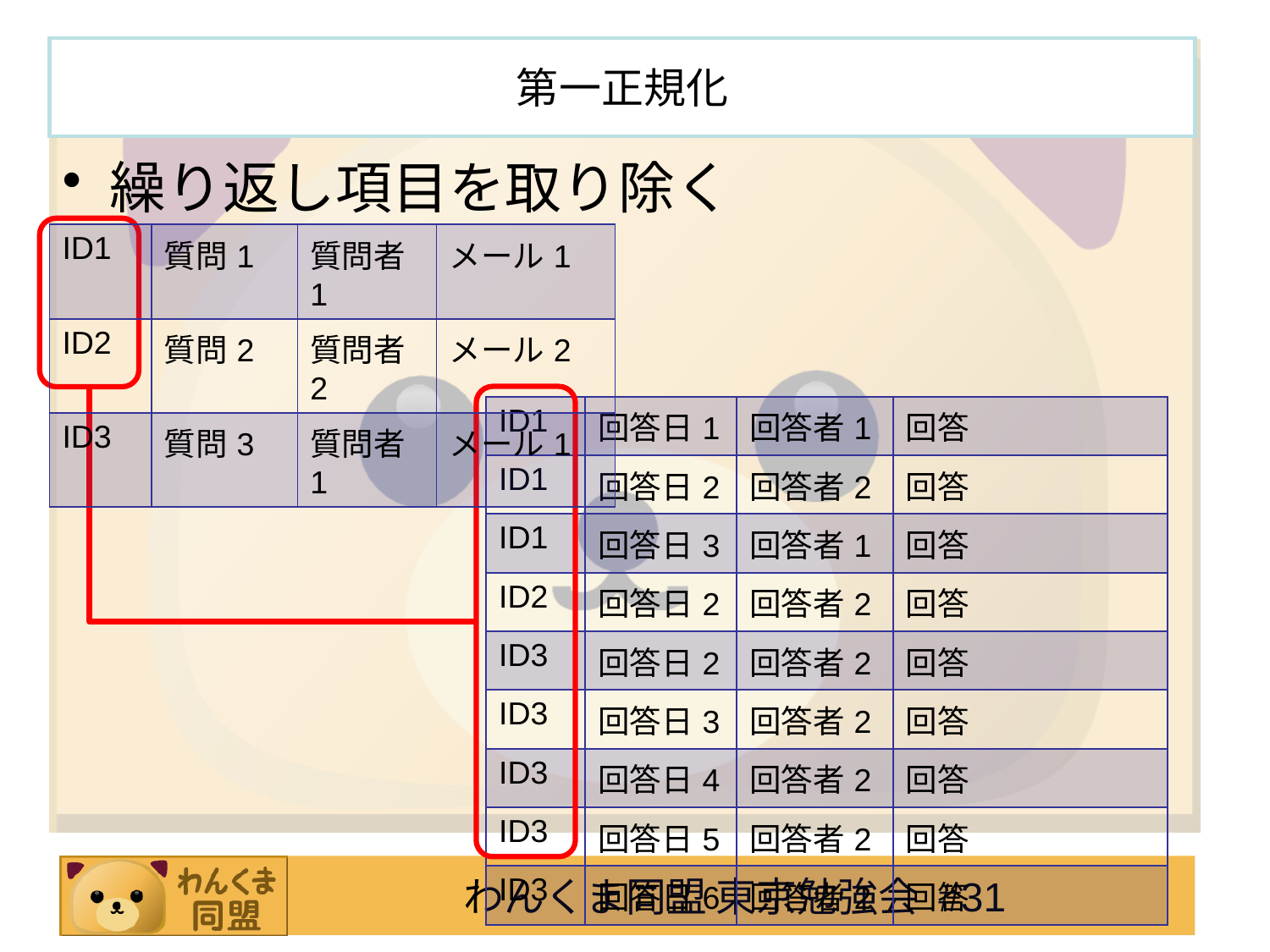

# 第一正規化
繰り返し項目を取り除く

| ID1 | 質問1 | 質問者1 | メール1 |
| --- | --- | --- | --- |
| ID2 | 質問2 | 質問者2 | メール2 |
| ID3 | 質問3 | 質問者1 | メール1 |

| ID1 | 回答日1 | 回答者1 | 回答 |
| --- | --- | --- | --- |
| ID1 | 回答日2 | 回答者2 | 回答 |
| ID1 | 回答日3 | 回答者1 | 回答 |
| ID2 | 回答日2 | 回答者2 | 回答 |
| ID3 | 回答日2 | 回答者2 | 回答 |
| ID3 | 回答日3 | 回答者2 | 回答 |
| ID3 | 回答日4 | 回答者2 | 回答 |
| ID3 | 回答日5 | 回答者2 | 回答 |
| ID3 | 回答日6 | 回答者2 | 回答 |